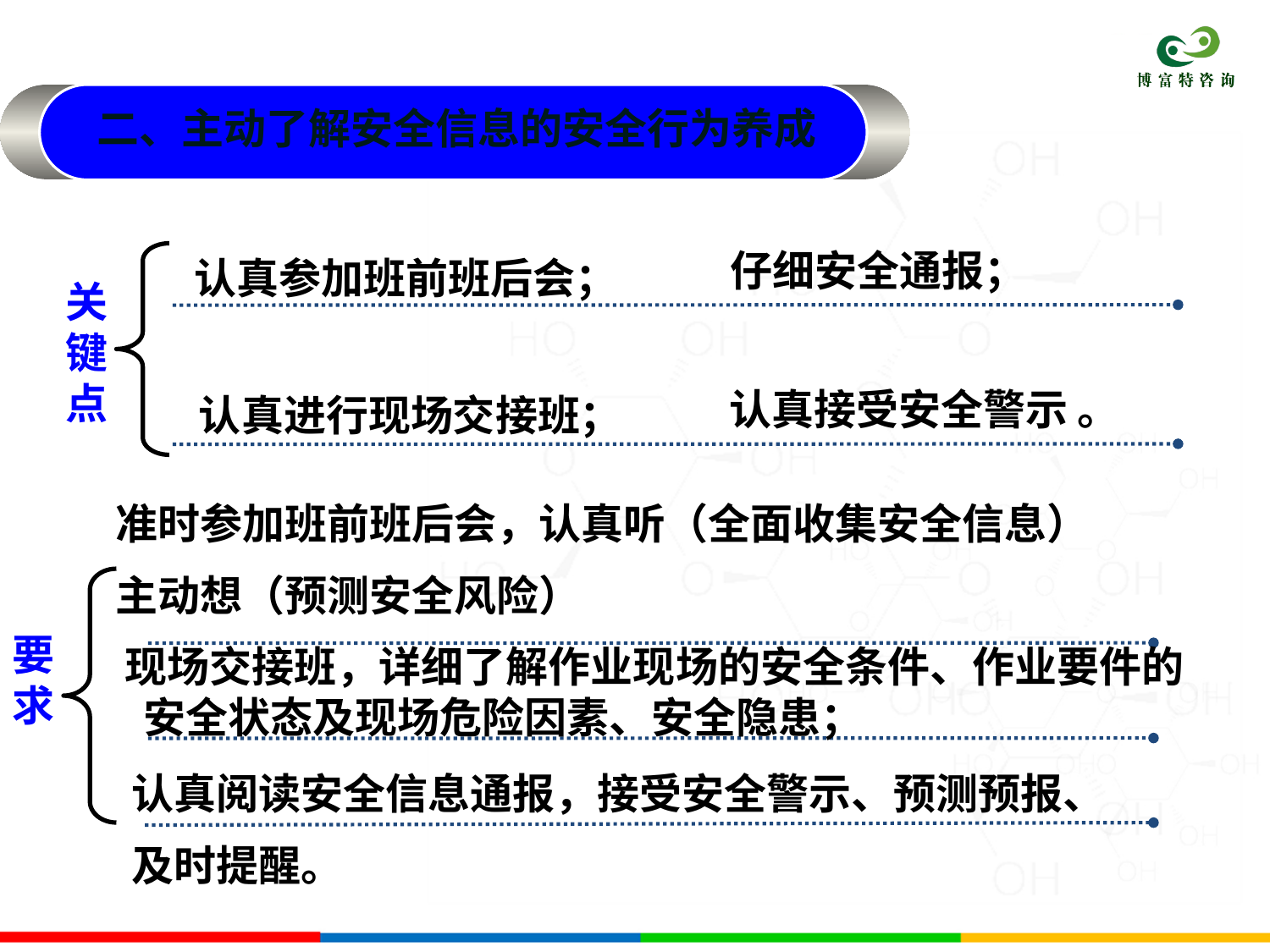

二、主动了解安全信息的安全行为养成
仔细安全通报；

认真参加班前班后会；
关键点

认真接受安全警示 。
认真进行现场交接班；

准时参加班前班后会，认真听（全面收集安全信息）
主动想（预测安全风险）

要求
  现场交接班，详细了解作业现场的安全条件、作业要件的安全状态及现场危险因素、安全隐患；

认真阅读安全信息通报，接受安全警示、预测预报、
及时提醒。